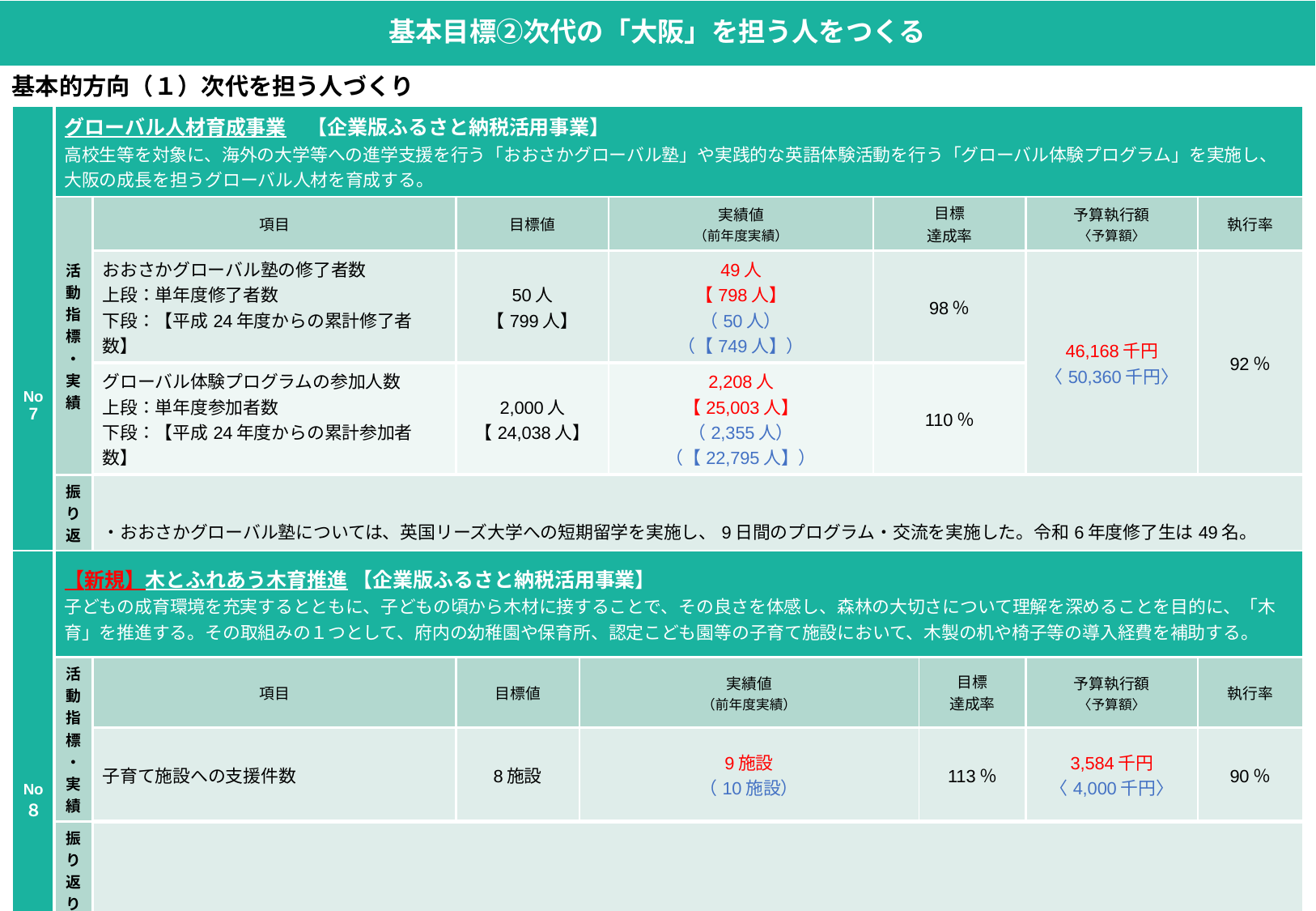

基本目標②次代の「大阪」を担う人をつくる
基本的方向（１）次代を担う人づくり
| No 7 | グローバル人材育成事業　【企業版ふるさと納税活用事業】 高校生等を対象に、海外の大学等への進学支援を行う「おおさかグローバル塾」や実践的な英語体験活動を行う「グローバル体験プログラム」を実施し、大阪の成長を担うグローバル人材を育成する。 |  |  |  |  |  |  |
| --- | --- | --- | --- | --- | --- | --- | --- |
|  | 活動指標・実績 | 項目 | 目標値 | 実績値 （前年度実績） | 目標 達成率 | 予算執行額 〈予算額〉 | 執行率 |
|  |  | おおさかグローバル塾の修了者数 上段：単年度修了者数 下段：【平成24年度からの累計修了者数】 | 50人 【799人】 | 49人 【798人】 （50人） （【749人】） | 98％ | 46,168千円 〈50,360千円〉 | 92％ |
|  |  | グローバル体験プログラムの参加人数 上段：単年度参加者数 下段：【平成24年度からの累計参加者数】 | 2,000人 【24,038人】 | 2,208人 【25,003人】 （2,355人） （【22,795人】） | 110％ |  |  |
|  | 振り返り・ 今後の方針 | ・おおさかグローバル塾については、英国リーズ大学への短期留学を実施し、9日間のプログラム・交流を実施した。令和6年度修了生は49名。 ・グローバル体験プログラムについては、目標の2,000名を上回る2,208名に参加いただき、外国人スタッフと英語だけを使った実践型英語体験を実施した（うち中学3年生309名）。参加者からアンケート結果では高評価を得ている。 ・令和7年度も定員2,000名の参加者を引き続き見込めるよう、広報活動に努める。 ※令和6年度企業版ふるさと納税寄附額：500千円（※No.21との合計） |  |  |  |  |  |
| No ８ | 【新規】木とふれあう木育推進 【企業版ふるさと納税活用事業】 子どもの成育環境を充実するとともに、子どもの頃から木材に接することで、その良さを体感し、森林の大切さについて理解を深めることを目的に、「木育」を推進する。その取組みの１つとして、府内の幼稚園や保育所、認定こども園等の子育て施設において、木製の机や椅子等の導入経費を補助する。 |  |  |  |  |  |  |
| --- | --- | --- | --- | --- | --- | --- | --- |
|  | 活動指標・実績 | 項目 | 目標値 | 実績値 （前年度実績） | 目標 達成率 | 予算執行額 〈予算額〉 | 執行率 |
|  |  | 子育て施設への支援件数 | 8施設 | 9施設 （10施設） | 113％ | 3,584千円 〈4,000千円〉 | 90％ |
|  | 振り返り・ 今後の方針 | ・令和6年度の実績としては、9施設に補助を実施し、活動指標は達成したものと考える。 ・令和7年度も広報を行い、事業を積極的に実施していく。 |  |  |  |  |  |
7